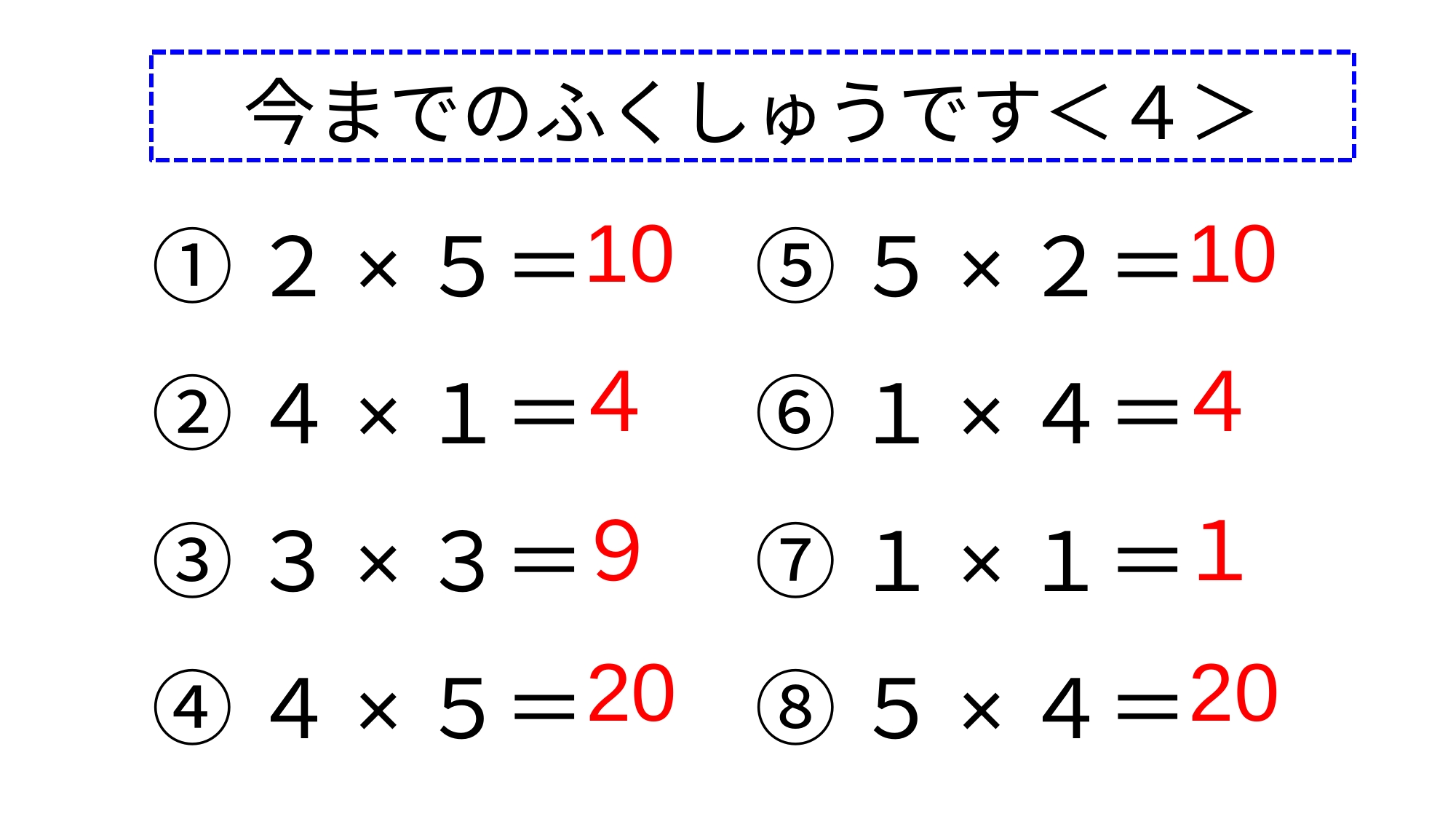

今までのふくしゅうです＜４＞
①２×５＝
②４×１＝
③３×３＝
④４×５＝
⑤５×２＝
⑥１×４＝
⑦１×１＝
⑧５×４＝
10
10
４
４
９
１
20
20